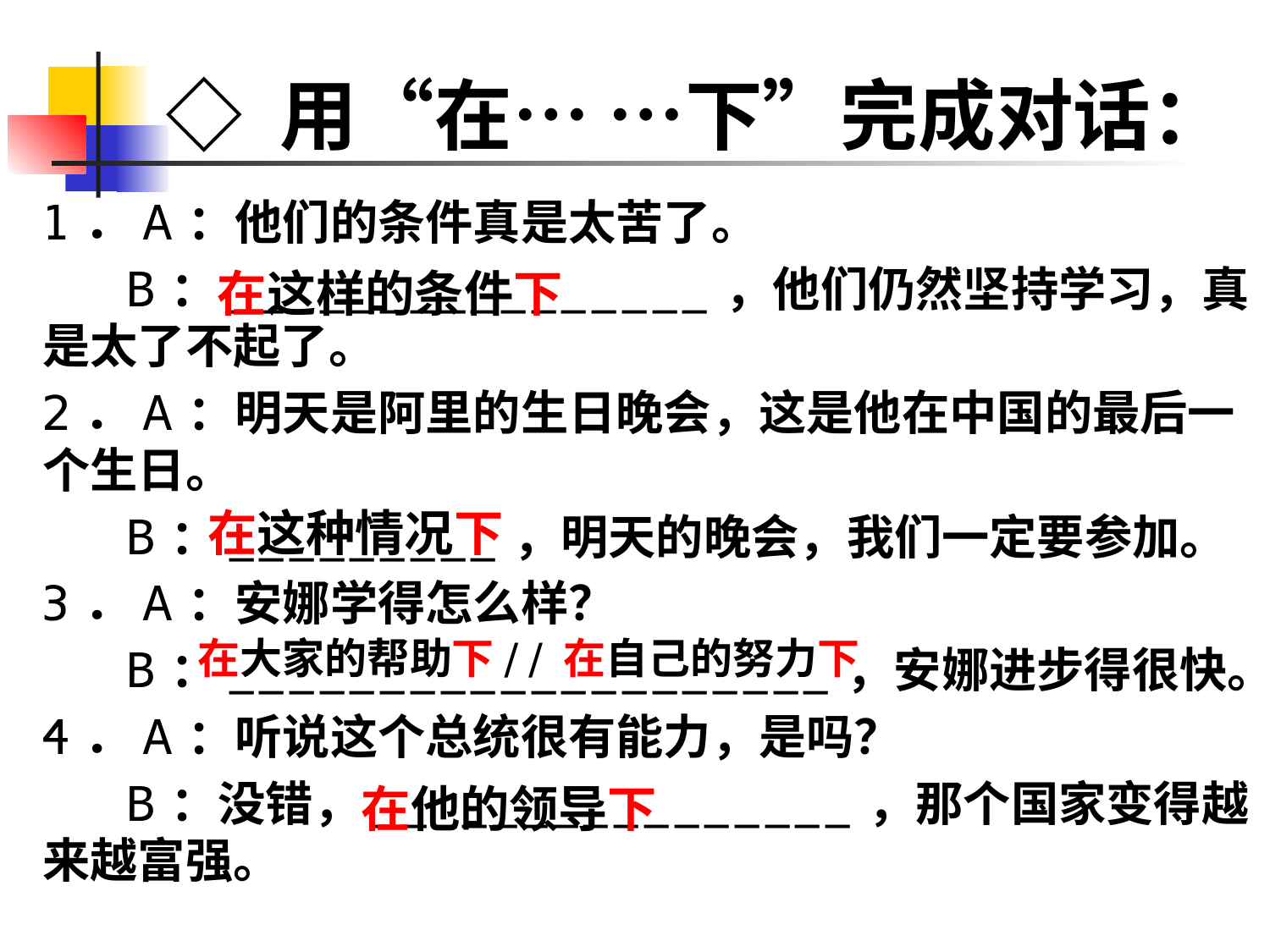

# ◇ 用“在… …下”完成对话：
1．A：他们的条件真是太苦了。
      B：________________，他们仍然坚持学习，真是太了不起了。
2．A：明天是阿里的生日晚会，这是他在中国的最后一个生日。
      B：_________，明天的晚会，我们一定要参加。
3．A：安娜学得怎么样？
      B：____________________，安娜进步得很快。
4．A：听说这个总统很有能力，是吗？
      B：没错，________________，那个国家变得越来越富强。

在这样的条件下
在这种情况下
在大家的帮助下//在自己的努力下
在他的领导下